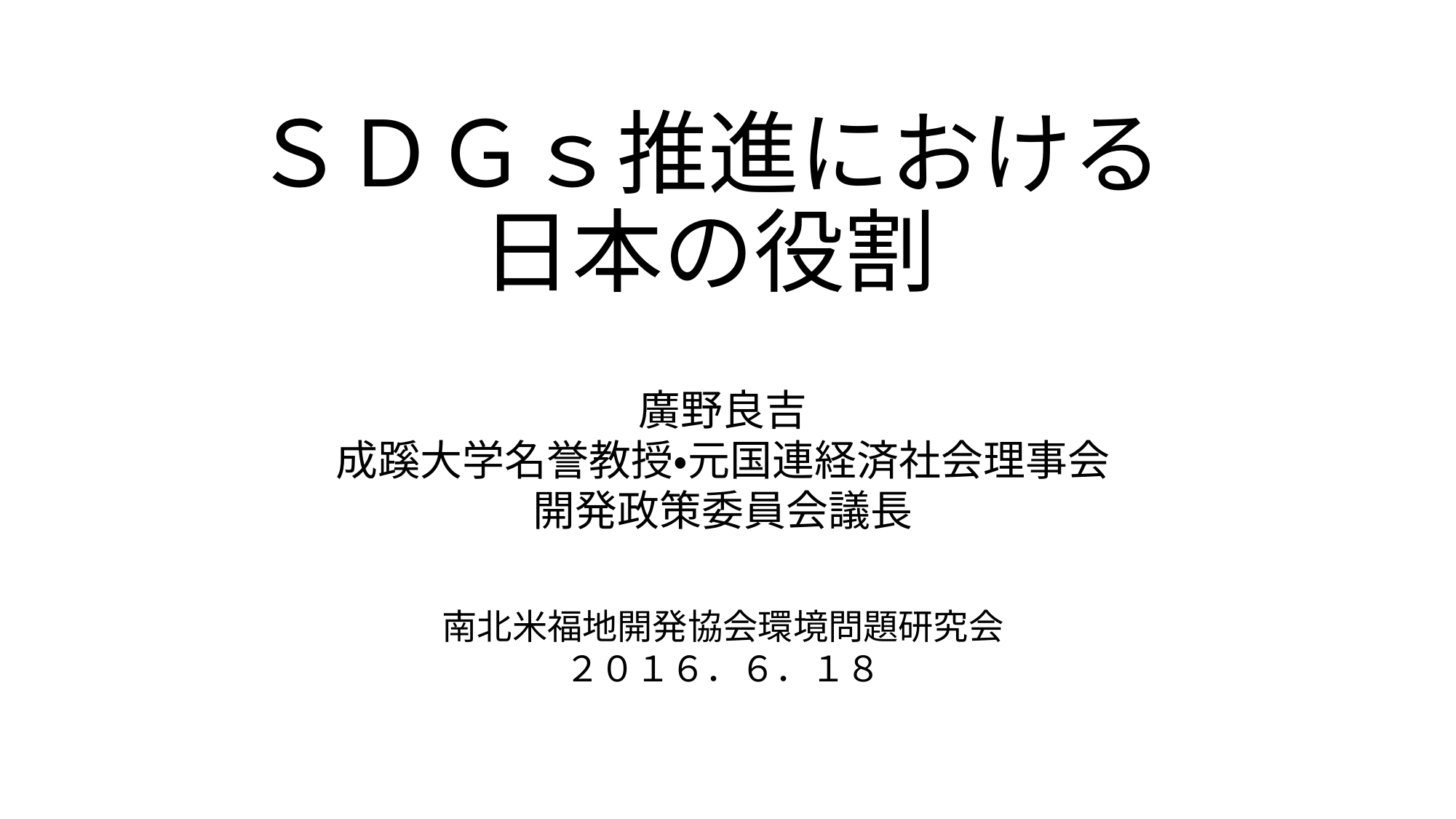

# ＳＤＧｓ推進における 日本の役割
廣野良吉
成蹊大学名誉教授・元国連経済社会理事会
開発政策委員会議長

南北米福地開発協会環境問題研究会
２０１６．６．１８